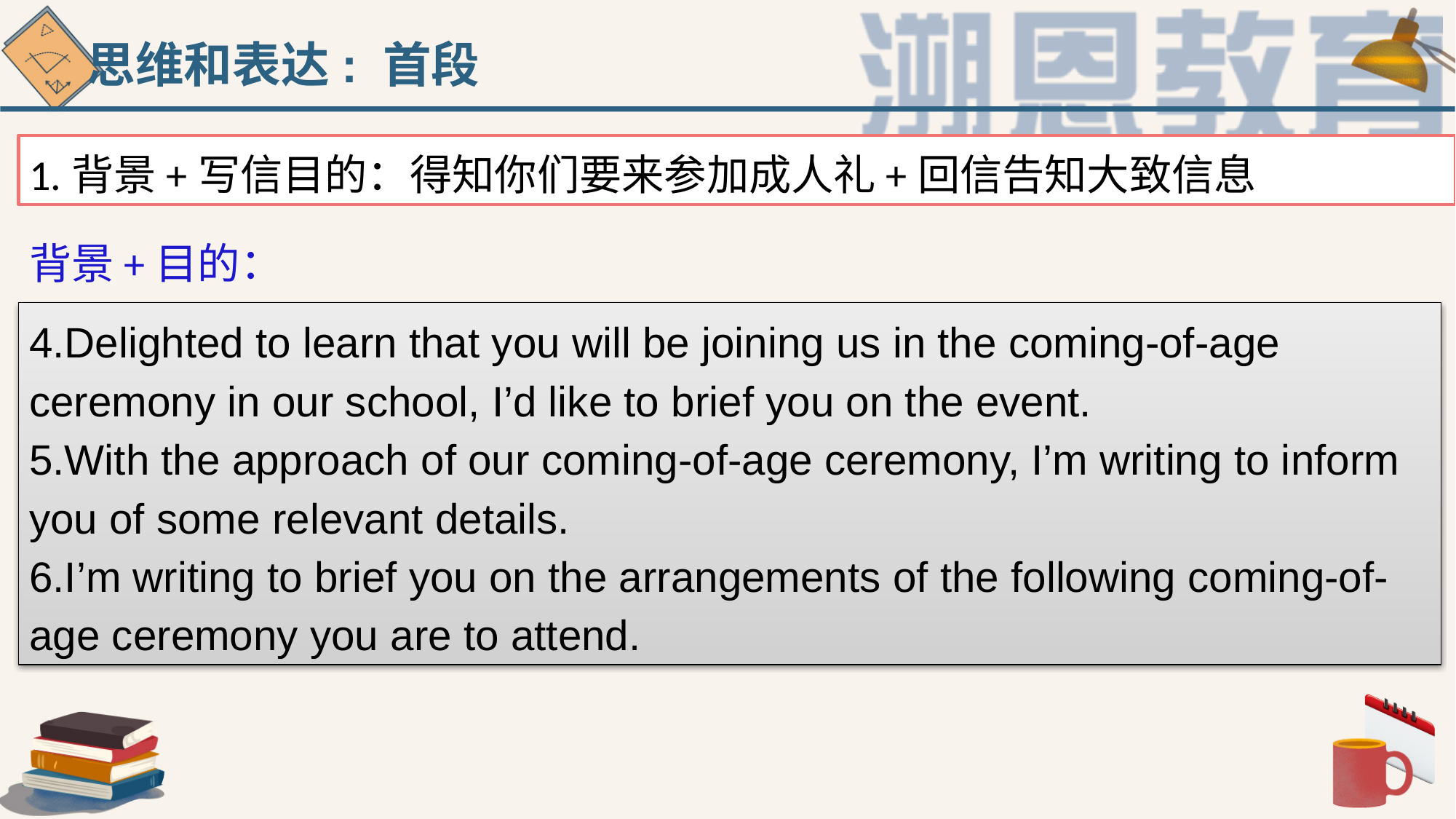

思维和表达: 首段

1.背景+写信目的：得知你们要来参加成人礼+回信告知大致信息
背景+目的：
4.Delighted to learn that you will be joining us in the coming-of-age ceremony in our school, I’d like to brief you on the event.
5.With the approach of our coming-of-age ceremony, I’m writing to inform you of some relevant details.
6.I’m writing to brief you on the arrangements of the following coming-of-age ceremony you are to attend.